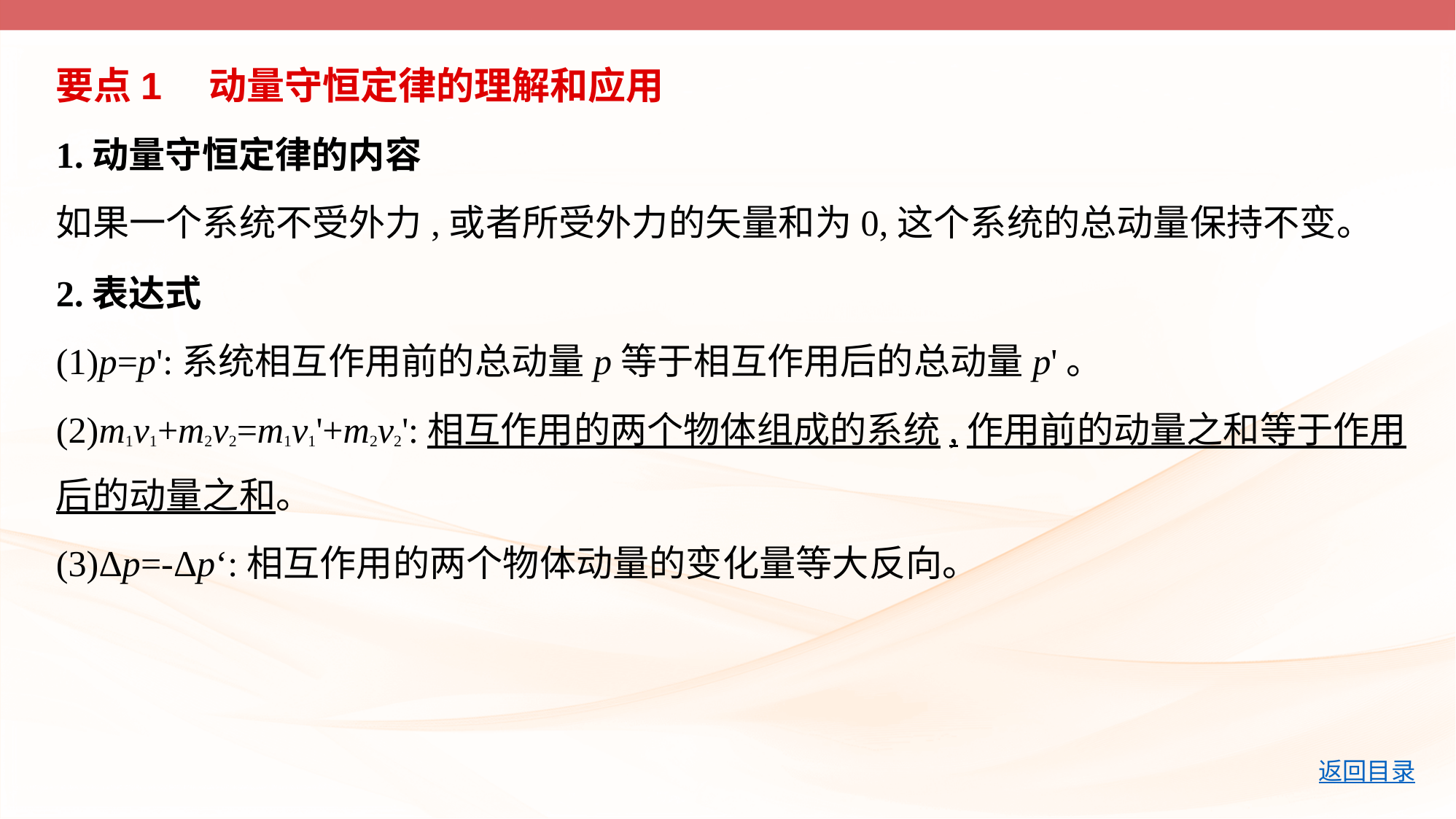

要点1　动量守恒定律的理解和应用
1.动量守恒定律的内容
如果一个系统不受外力,或者所受外力的矢量和为0,这个系统的总动量保持不变。
2.表达式
(1)p=p':系统相互作用前的总动量p等于相互作用后的总动量p'。
(2)m1v1+m2v2=m1v1'+m2v2':相互作用的两个物体组成的系统,作用前的动量之和等于作用
后的动量之和。
(3)Δp=-Δp‘:相互作用的两个物体动量的变化量等大反向。